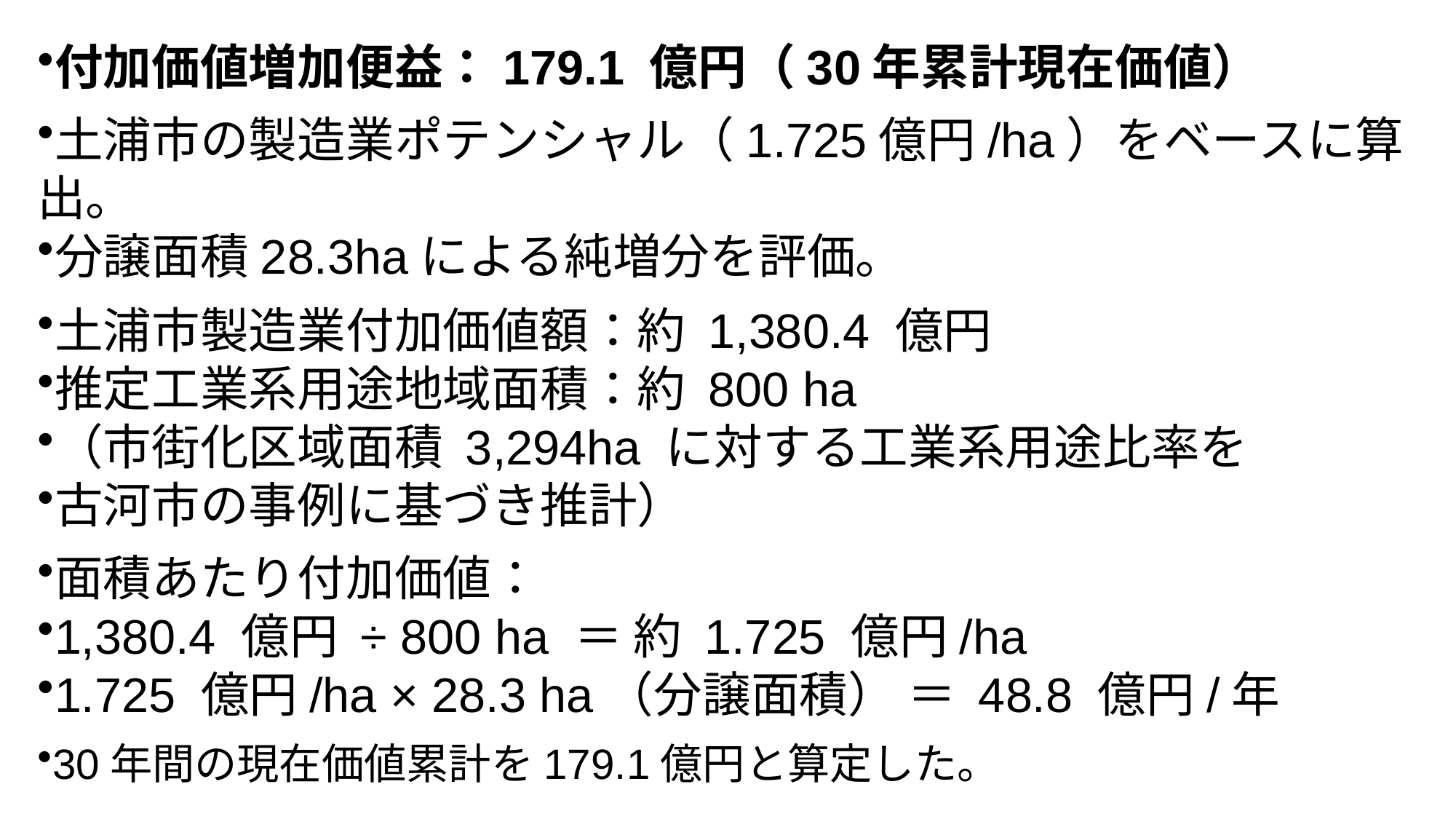

付加価値増加便益：179.1 億円（30年累計現在価値）

土浦市の製造業ポテンシャル（1.725億円/ha）をベースに算出。
分譲面積28.3haによる純増分を評価。

土浦市製造業付加価値額：約 1,380.4 億円
推定工業系用途地域面積：約 800 ha
（市街化区域面積 3,294ha に対する工業系用途比率を
古河市の事例に基づき推計）

面積あたり付加価値：
1,380.4 億円 ÷ 800 ha ＝ 約 1.725 億円/ha
1.725 億円/ha × 28.3 ha（分譲面積） ＝ 48.8 億円/年

30年間の現在価値累計を179.1億円と算定した。